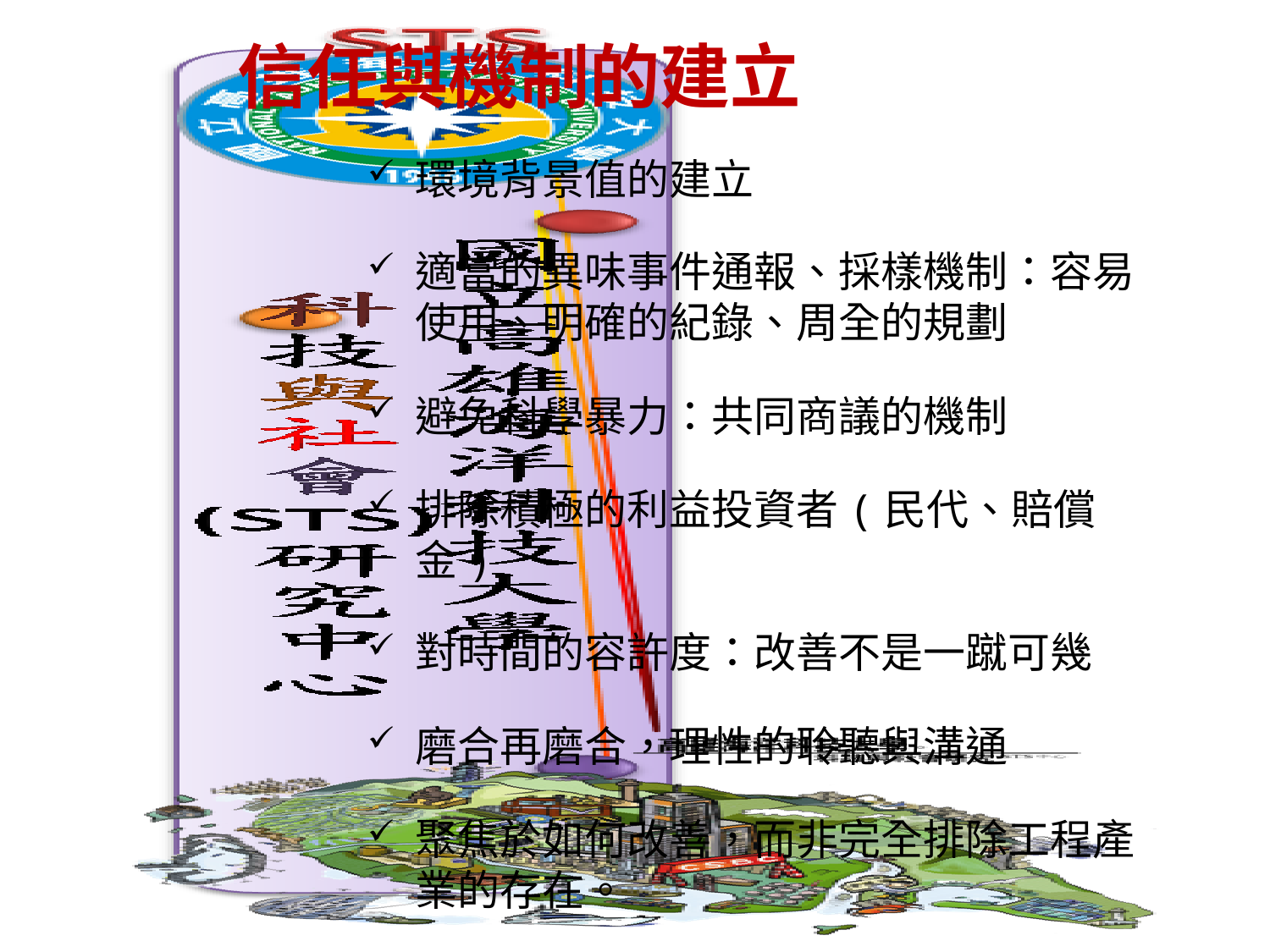

信任與機制的建立
環境背景值的建立
適當的異味事件通報、採樣機制：容易使用、明確的紀錄、周全的規劃
避免科學暴力：共同商議的機制
排除積極的利益投資者(民代、賠償金)
對時間的容許度：改善不是一蹴可幾
磨合再磨合，理性的聆聽與溝通
聚焦於如何改善，而非完全排除工程產業的存在。